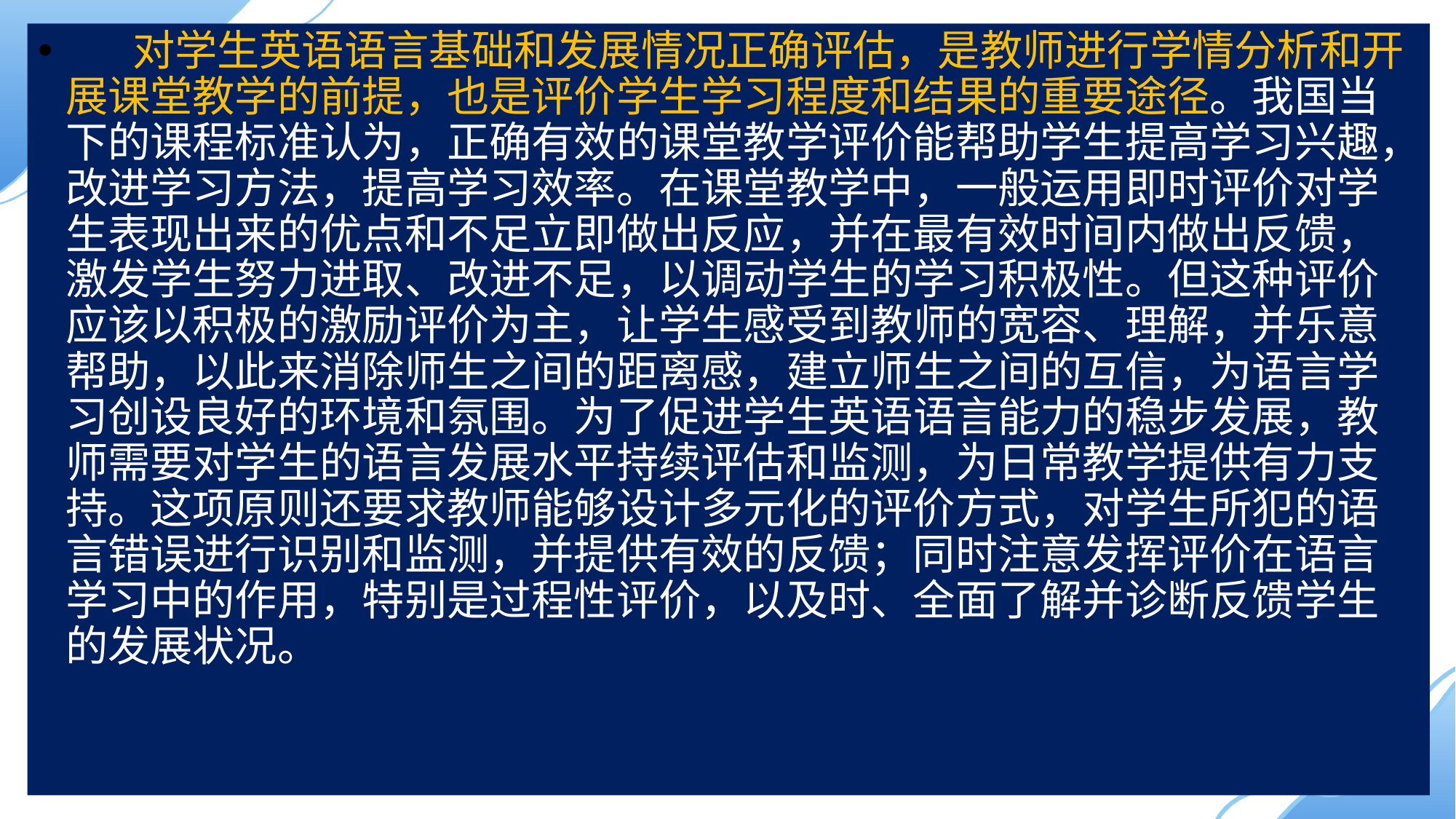

对学生英语语言基础和发展情况正确评估，是教师进行学情分析和开展课堂教学的前提，也是评价学生学习程度和结果的重要途径。我国当下的课程标准认为，正确有效的课堂教学评价能帮助学生提高学习兴趣，改进学习方法，提高学习效率。在课堂教学中，一般运用即时评价对学生表现出来的优点和不足立即做出反应，并在最有效时间内做出反馈，激发学生努力进取、改进不足，以调动学生的学习积极性。但这种评价应该以积极的激励评价为主，让学生感受到教师的宽容、理解，并乐意帮助，以此来消除师生之间的距离感，建立师生之间的互信，为语言学习创设良好的环境和氛围。为了促进学生英语语言能力的稳步发展，教师需要对学生的语言发展水平持续评估和监测，为日常教学提供有力支持。这项原则还要求教师能够设计多元化的评价方式，对学生所犯的语言错误进行识别和监测，并提供有效的反馈；同时注意发挥评价在语言学习中的作用，特别是过程性评价，以及时、全面了解并诊断反馈学生的发展状况。